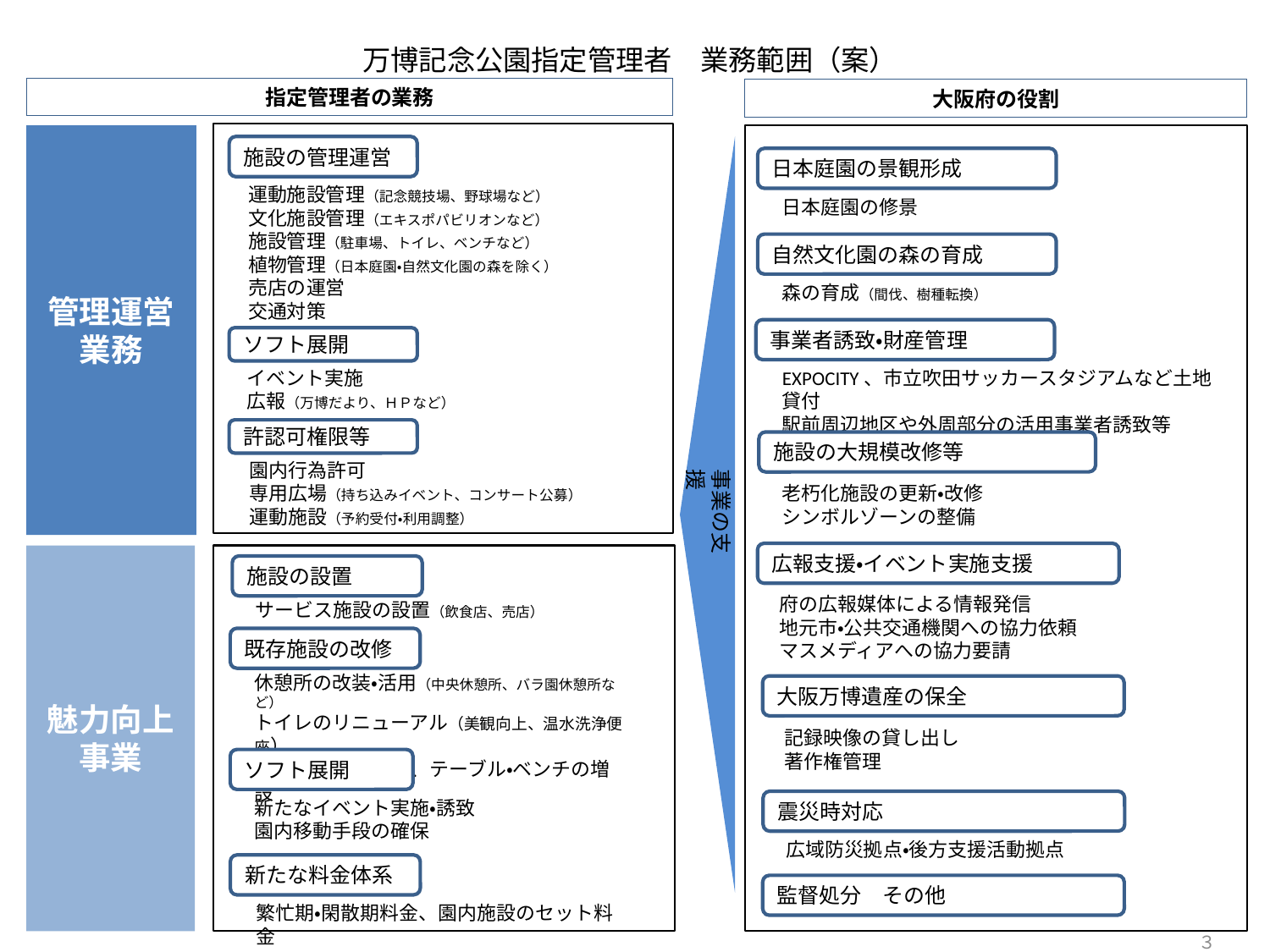

万博記念公園指定管理者　業務範囲（案）
指定管理者の業務
大阪府の役割

施設の管理運営
運動施設管理（記念競技場、野球場など）
文化施設管理（エキスポパビリオンなど）
施設管理（駐車場、トイレ、ベンチなど）
植物管理（日本庭園・自然文化園の森を除く）
売店の運営
交通対策
ソフト展開
イベント実施
広報（万博だより、ＨＰなど）
許認可権限等
園内行為許可
専用広場（持ち込みイベント、コンサート公募）
運動施設（予約受付・利用調整）
管理運営
業務

日本庭園の景観形成
日本庭園の修景
自然文化園の森の育成
森の育成（間伐、樹種転換）
事業者誘致・財産管理
EXPOCITY、市立吹田サッカースタジアムなど土地貸付
駅前周辺地区や外周部分の活用事業者誘致等
施設の大規模改修等
事業の支援
老朽化施設の更新・改修
シンボルゾーンの整備

広報支援・イベント実施支援
魅力向上
事業

施設の設置
府の広報媒体による情報発信
地元市・公共交通機関への協力依頼
マスメディアへの協力要請
サービス施設の設置（飲食店、売店）
既存施設の改修
休憩所の改装・活用（中央休憩所、バラ園休憩所など）
トイレのリニューアル（美観向上、温水洗浄便座）
案内サインの充実、テーブル・ベンチの増設
大阪万博遺産の保全
記録映像の貸し出し
著作権管理
ソフト展開
新たなイベント実施・誘致
園内移動手段の確保
震災時対応
広域防災拠点・後方支援活動拠点
新たな料金体系
監督処分　その他
繁忙期・閑散期料金、園内施設のセット料金
３